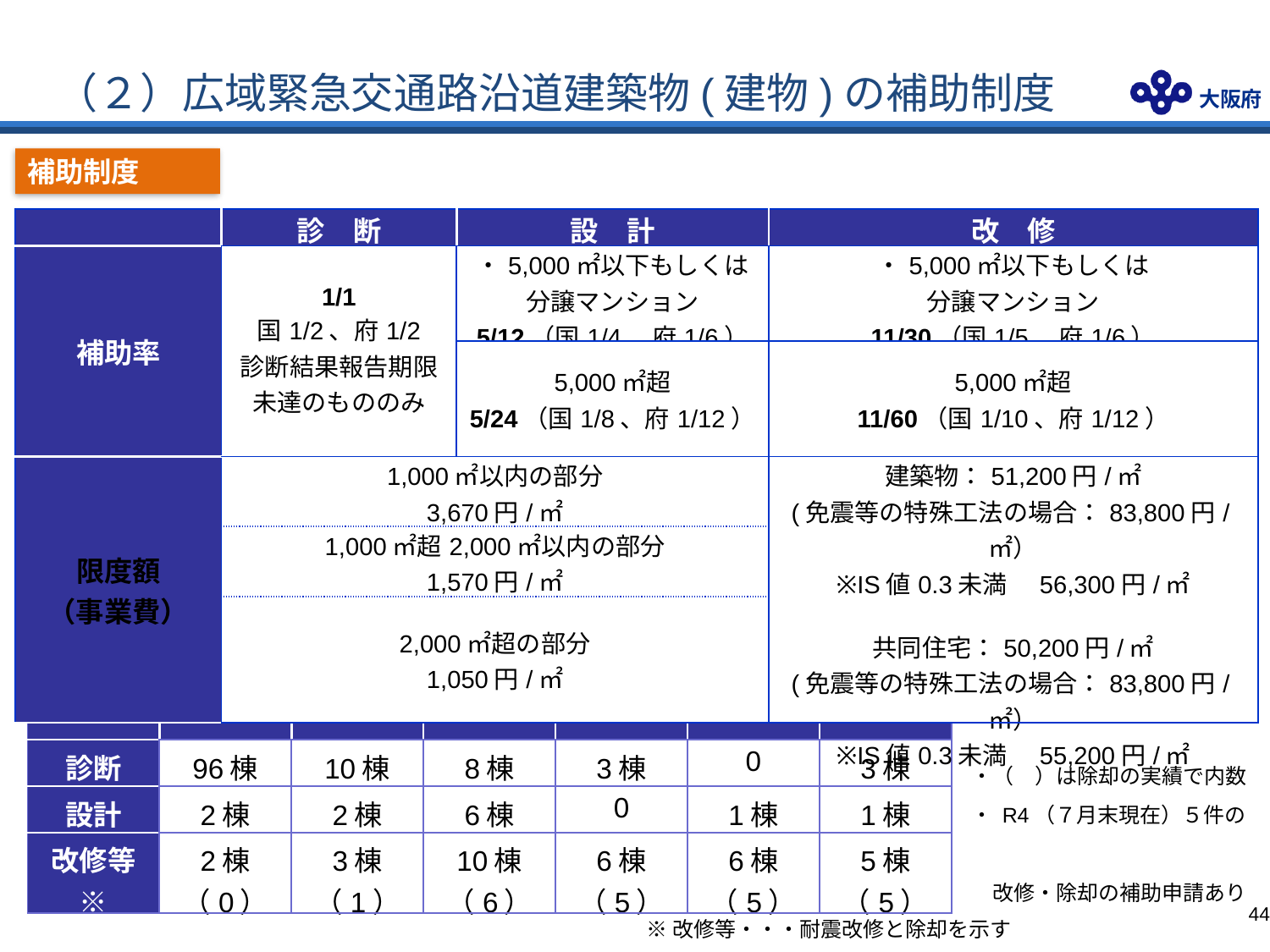

（２）広域緊急交通路沿道建築物(建物)の補助制度
補助制度
|  | 診　断 | 設　計 | 改　修 |
| --- | --- | --- | --- |
| 補助率 | 1/1 国1/2、府1/2 診断結果報告期限 未達のもののみ | ・5,000㎡以下もしくは 分譲マンション 5/12（国1/4、府1/6） | ・5,000㎡以下もしくは 分譲マンション 11/30（国1/5、府1/6） |
|  |  | 5,000㎡超 5/24（国1/8、府1/12） | 5,000㎡超 11/60（国1/10、府1/12） |
| 限度額 （事業費） | 1,000㎡以内の部分 3,670円/㎡ |  | 建築物：51,200円/㎡ (免震等の特殊工法の場合：83,800円/㎡） ※IS値0.3未満　56,300円/㎡ 共同住宅：50,200円/㎡ (免震等の特殊工法の場合：83,800円/㎡） ※IS値0.3未満　55,200円/㎡ |
|  | 1,000㎡超2,000㎡以内の部分 1,570円/㎡ |  |  |
|  | 2,000㎡超の部分 1,050円/㎡ |  |  |
公表
（大阪市域）
公表
報告期限
補助実績の推移

|  | H28 | H29 | H30 | R1 | R2 | R3 |
| --- | --- | --- | --- | --- | --- | --- |
| 診断 | 96棟 | 10棟 | 8棟 | 3棟 | 0 | 3棟 |
| 設計 | 2棟 | 2棟 | 6棟 | 0 | 1棟 | 1棟 |
| 改修等※ | 2棟 （0） | 3棟 （1） | 10棟 （6） | 6棟 （5） | 6棟 （5） | 5棟 （5） |
・（　）は除却の実績で内数
・ R4（７月末現在）５件の
　改修・除却の補助申請あり
44
※改修等・・・耐震改修と除却を示す